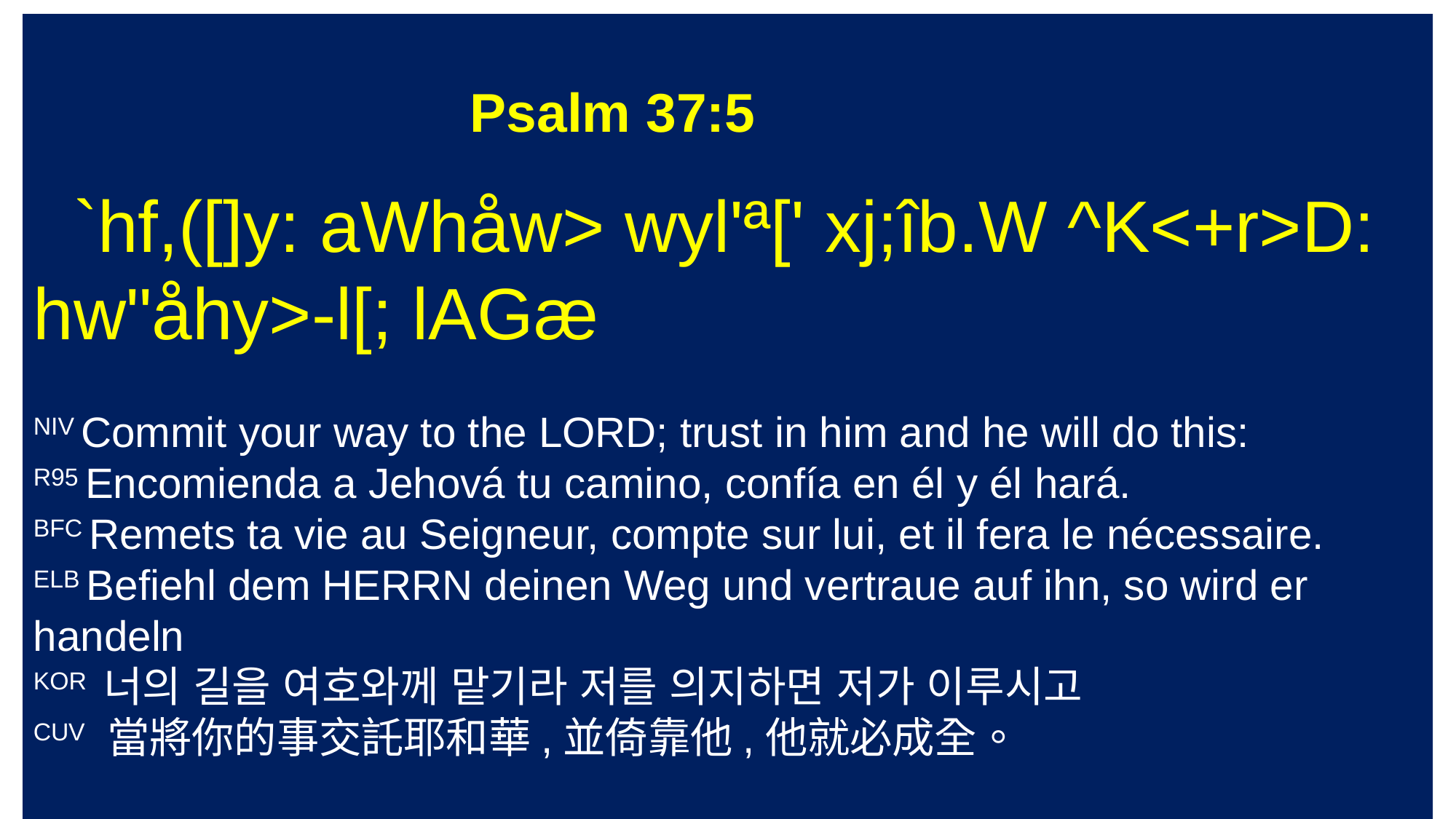

Psalm 37:5

  `hf,([]y: aWhåw> wyl'ª[' xj;îb.W ^K<+r>D: hw"åhy>-l[; lAGæ

NIV Commit your way to the LORD; trust in him and he will do this:
R95 Encomienda a Jehová tu camino, confía en él y él hará.
BFC Remets ta vie au Seigneur, compte sur lui, et il fera le nécessaire.
ELB Befiehl dem HERRN deinen Weg und vertraue auf ihn, so wird er handeln
KOR 너의 길을 여호와께 맡기라 저를 의지하면 저가 이루시고
CUV 當將你的事交託耶和華,並倚靠他,他就必成全。